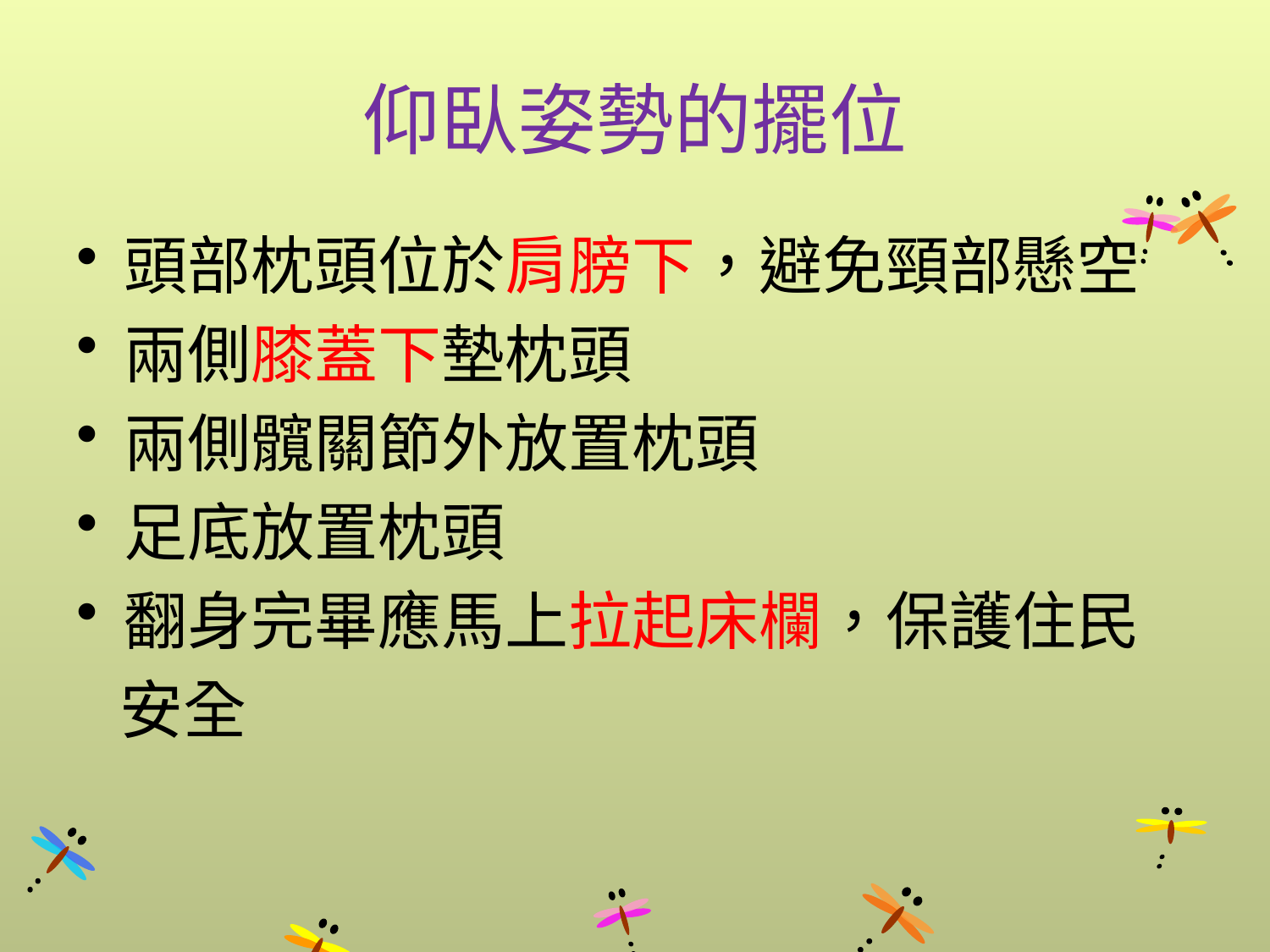

# 仰臥姿勢的擺位

頭部枕頭位於肩膀下，避免頸部懸空
兩側膝蓋下墊枕頭
兩側髖關節外放置枕頭
足底放置枕頭
翻身完畢應馬上拉起床欄，保護住民
  安全